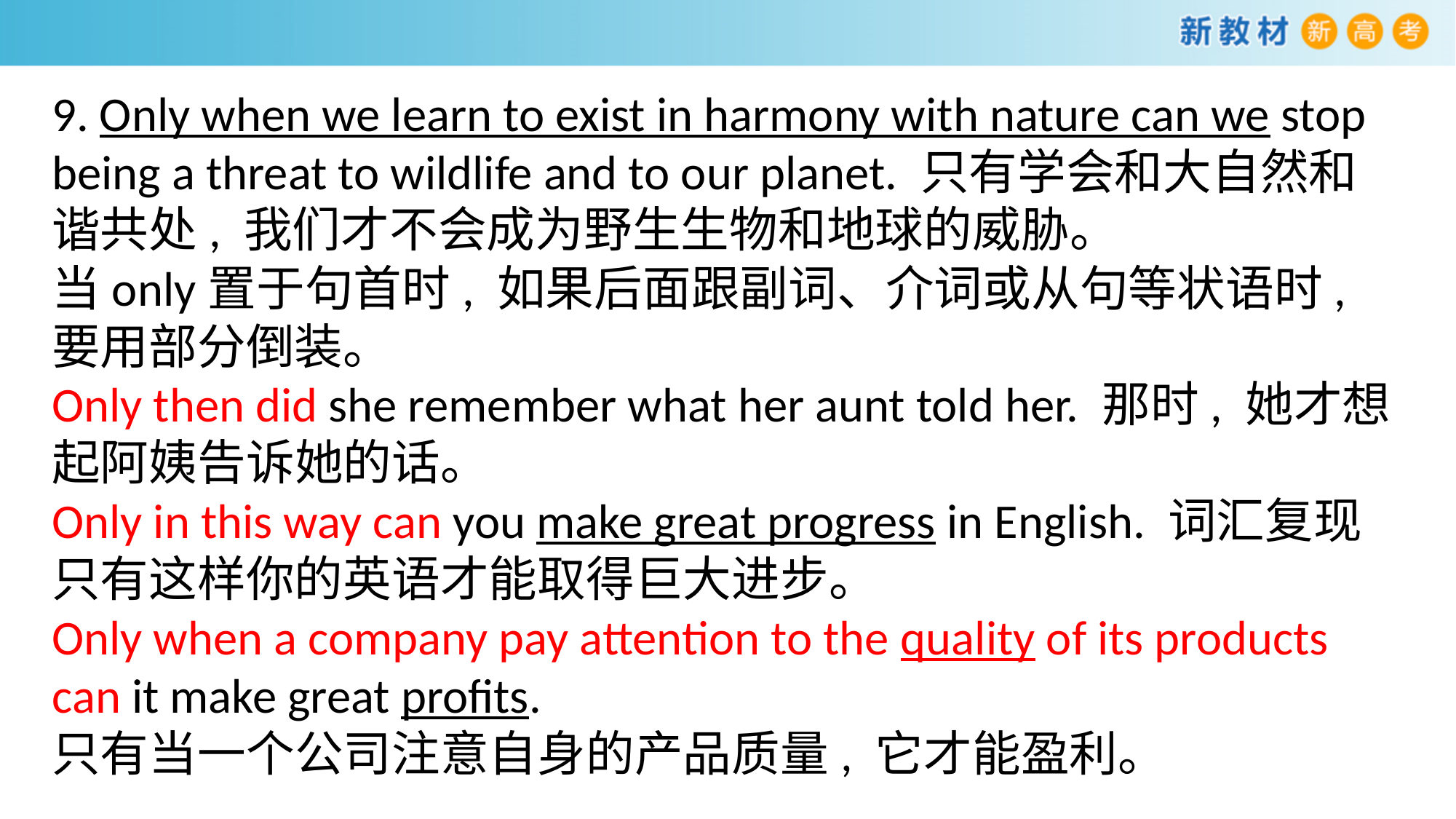

9. Only when we learn to exist in harmony with nature can we stop being a threat to wildlife and to our planet. 只有学会和大自然和谐共处, 我们才不会成为野生生物和地球的威胁。
当only置于句首时, 如果后面跟副词、介词或从句等状语时, 要用部分倒装。
Only then did she remember what her aunt told her. 那时, 她才想起阿姨告诉她的话。
Only in this way can you make great progress in English. 词汇复现 只有这样你的英语才能取得巨大进步。
Only when a company pay attention to the quality of its products can it make great profits.
只有当一个公司注意自身的产品质量, 它才能盈利。